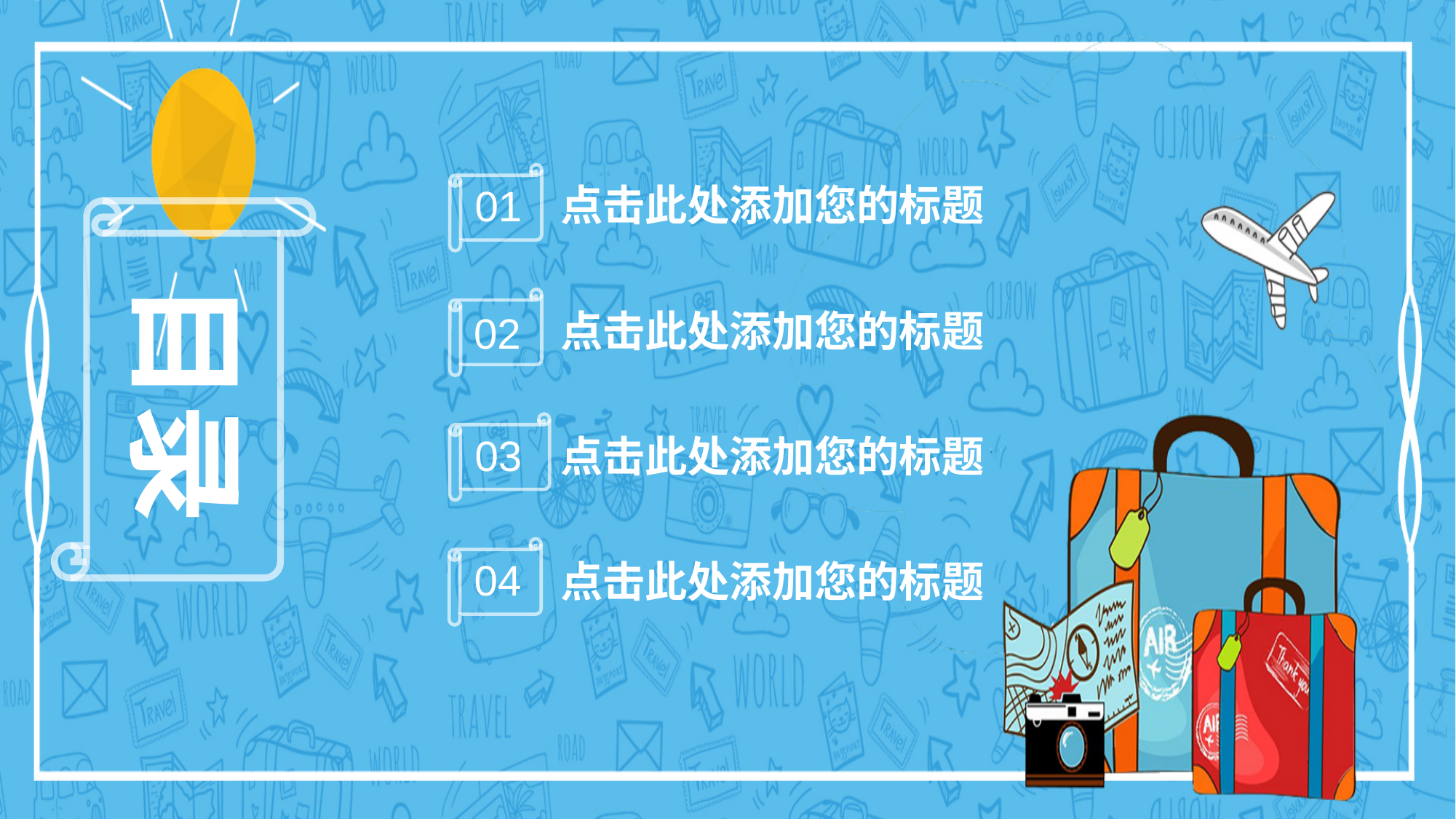

点击此处添加您的标题
01

点击此处添加您的标题
02

03
点击此处添加您的标题

04
点击此处添加您的标题

目录